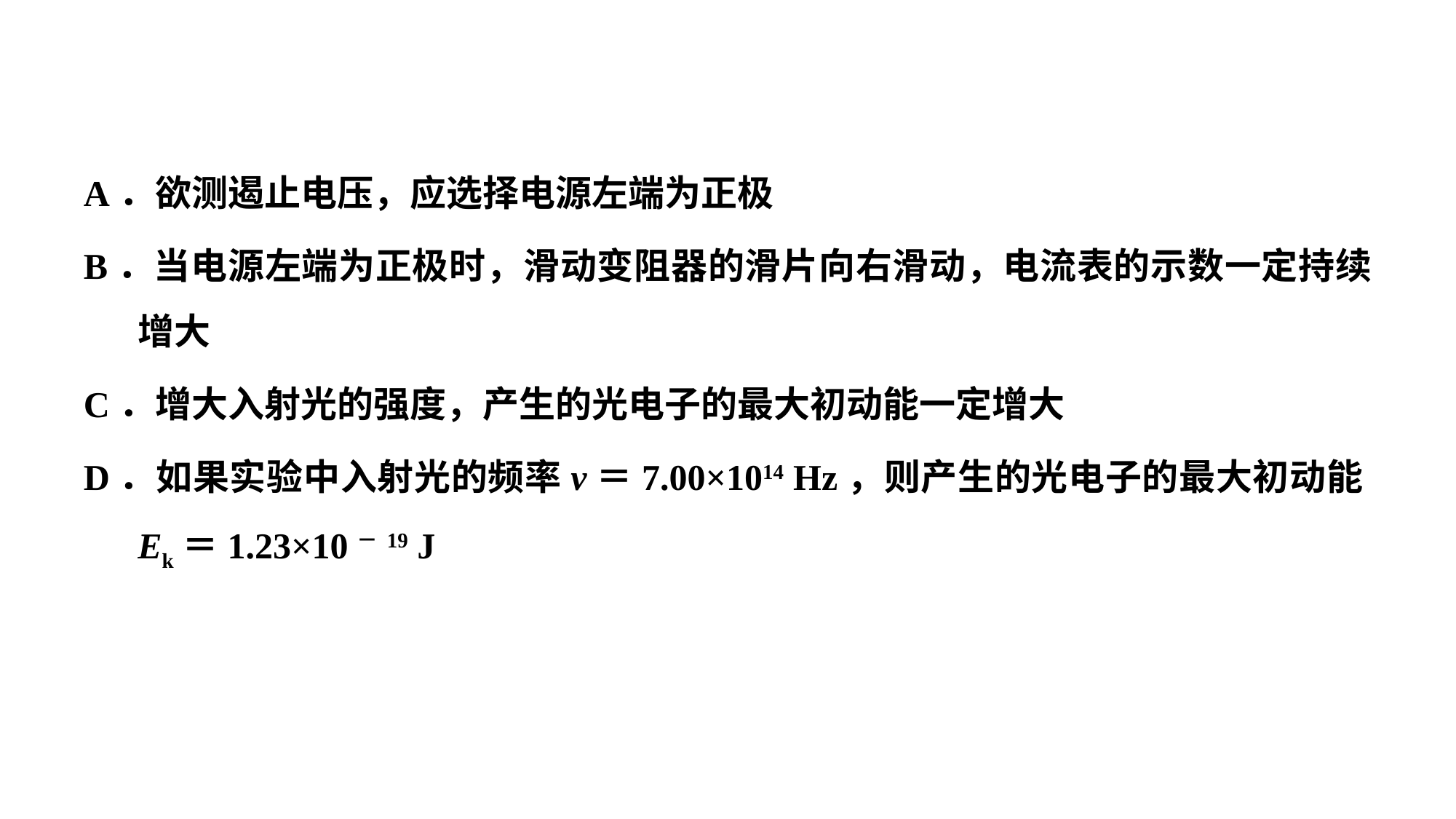

A．欲测遏止电压，应选择电源左端为正极
B．当电源左端为正极时，滑动变阻器的滑片向右滑动，电流表的示数一定持续增大
C．增大入射光的强度，产生的光电子的最大初动能一定增大
D．如果实验中入射光的频率ν＝7.00×1014 Hz，则产生的光电子的最大初动能Ek＝1.23×10－19 J